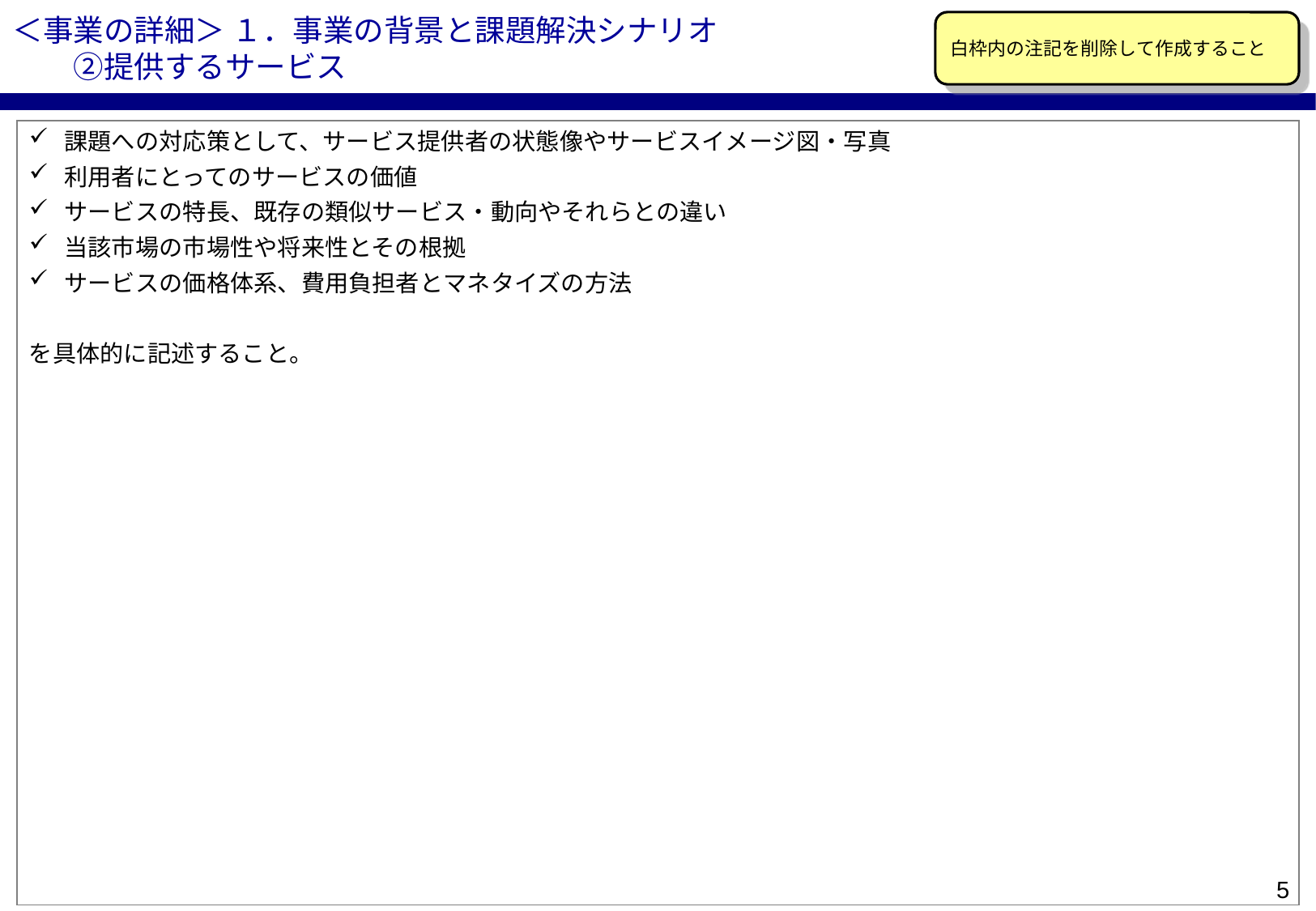

＜事業の詳細＞ １．事業の背景と課題解決シナリオ
　　②提供するサービス
白枠内の注記を削除して作成すること
課題への対応策として、サービス提供者の状態像やサービスイメージ図・写真
利用者にとってのサービスの価値
サービスの特長、既存の類似サービス・動向やそれらとの違い
当該市場の市場性や将来性とその根拠
サービスの価格体系、費用負担者とマネタイズの方法

を具体的に記述すること。